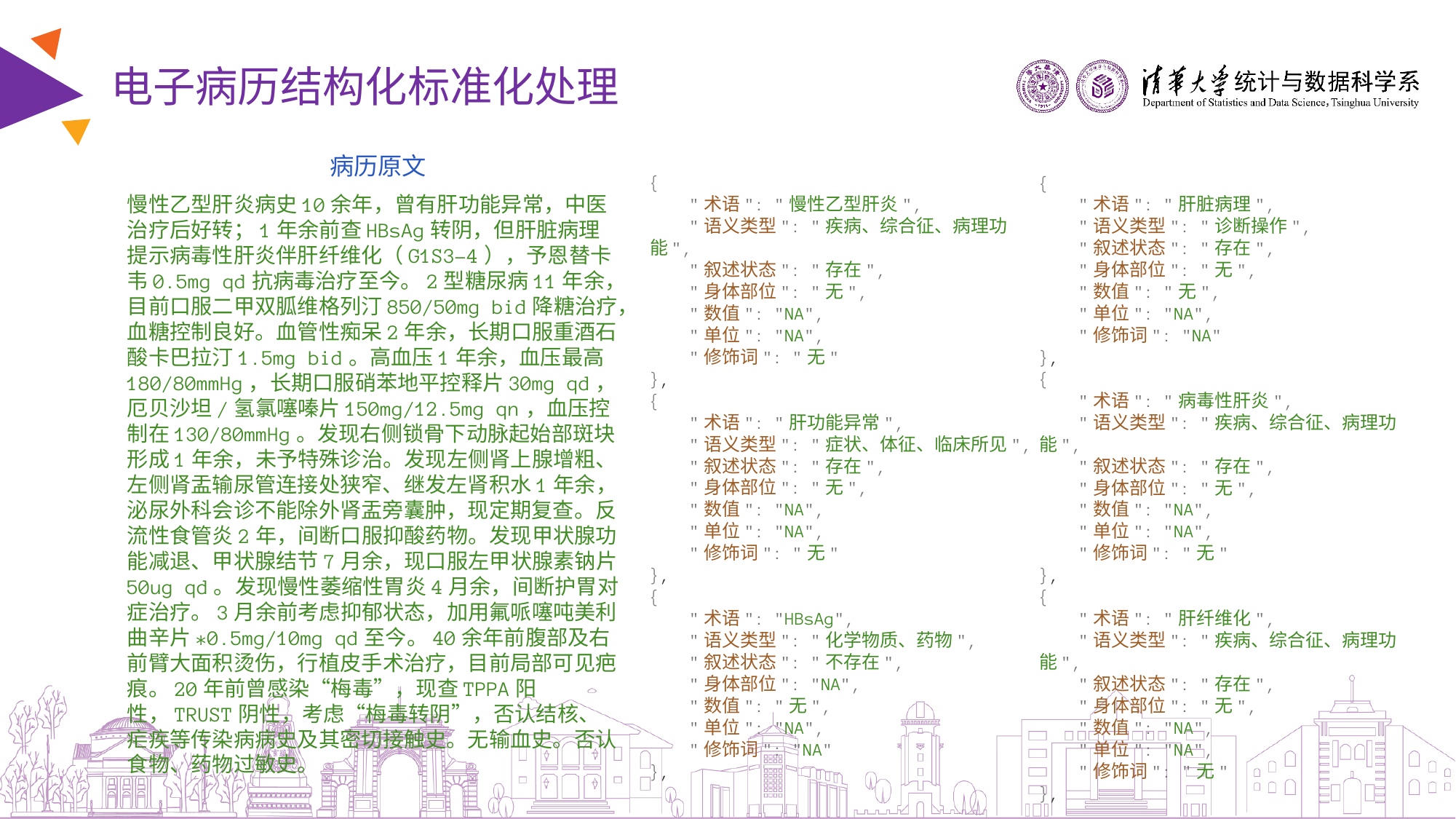

# 电子病历结构化标准化处理
病历原文
{
    "术语": "肝脏病理",
    "语义类型": "诊断操作",
    "叙述状态": "存在",
    "身体部位": "无",
    "数值": "无",
    "单位": "NA",
    "修饰词": "NA"
},
{
    "术语": "病毒性肝炎",
    "语义类型": "疾病、综合征、病理功能",
    "叙述状态": "存在",
    "身体部位": "无",
    "数值": "NA",
    "单位": "NA",
    "修饰词": "无"
},
{
    "术语": "肝纤维化",
    "语义类型": "疾病、综合征、病理功能",
    "叙述状态": "存在",
    "身体部位": "无",
    "数值": "NA",
    "单位": "NA",
    "修饰词": "无"
},
{
    "术语": "慢性乙型肝炎",
    "语义类型": "疾病、综合征、病理功能",
    "叙述状态": "存在",
    "身体部位": "无",
    "数值": "NA",
    "单位": "NA",
    "修饰词": "无"
},
{
    "术语": "肝功能异常",
    "语义类型": "症状、体征、临床所见",
    "叙述状态": "存在",
    "身体部位": "无",
    "数值": "NA",
    "单位": "NA",
    "修饰词": "无"
},
{
    "术语": "HBsAg",
    "语义类型": "化学物质、药物",
    "叙述状态": "不存在",
    "身体部位": "NA",
    "数值": "无",
    "单位": "NA",
    "修饰词": "NA"
},
慢性乙型肝炎病史10余年，曾有肝功能异常，中医治疗后好转；1年余前查HBsAg转阴，但肝脏病理提示病毒性肝炎伴肝纤维化（G1S3-4），予恩替卡韦0.5mg qd抗病毒治疗至今。2型糖尿病11年余，目前口服二甲双胍维格列汀850/50mg bid降糖治疗，血糖控制良好。血管性痴呆2年余，长期口服重酒石酸卡巴拉汀1.5mg bid。高血压1年余，血压最高180/80mmHg，长期口服硝苯地平控释片30mg qd，厄贝沙坦/氢氯噻嗪片150mg/12.5mg qn，血压控制在130/80mmHg。发现右侧锁骨下动脉起始部斑块形成1年余，未予特殊诊治。发现左侧肾上腺增粗、左侧肾盂输尿管连接处狭窄、继发左肾积水1年余，泌尿外科会诊不能除外肾盂旁囊肿，现定期复查。反流性食管炎2年，间断口服抑酸药物。发现甲状腺功能减退、甲状腺结节7月余，现口服左甲状腺素钠片50ug qd。发现慢性萎缩性胃炎4月余，间断护胃对症治疗。3月余前考虑抑郁状态，加用氟哌噻吨美利曲辛片*0.5mg/10mg qd至今。40余年前腹部及右前臂大面积烫伤，行植皮手术治疗，目前局部可见疤痕。20年前曾感染“梅毒”，现查TPPA阳性，TRUST阴性，考虑“梅毒转阴”，否认结核、疟疾等传染病病史及其密切接触史。无输血史。否认食物、药物过敏史。